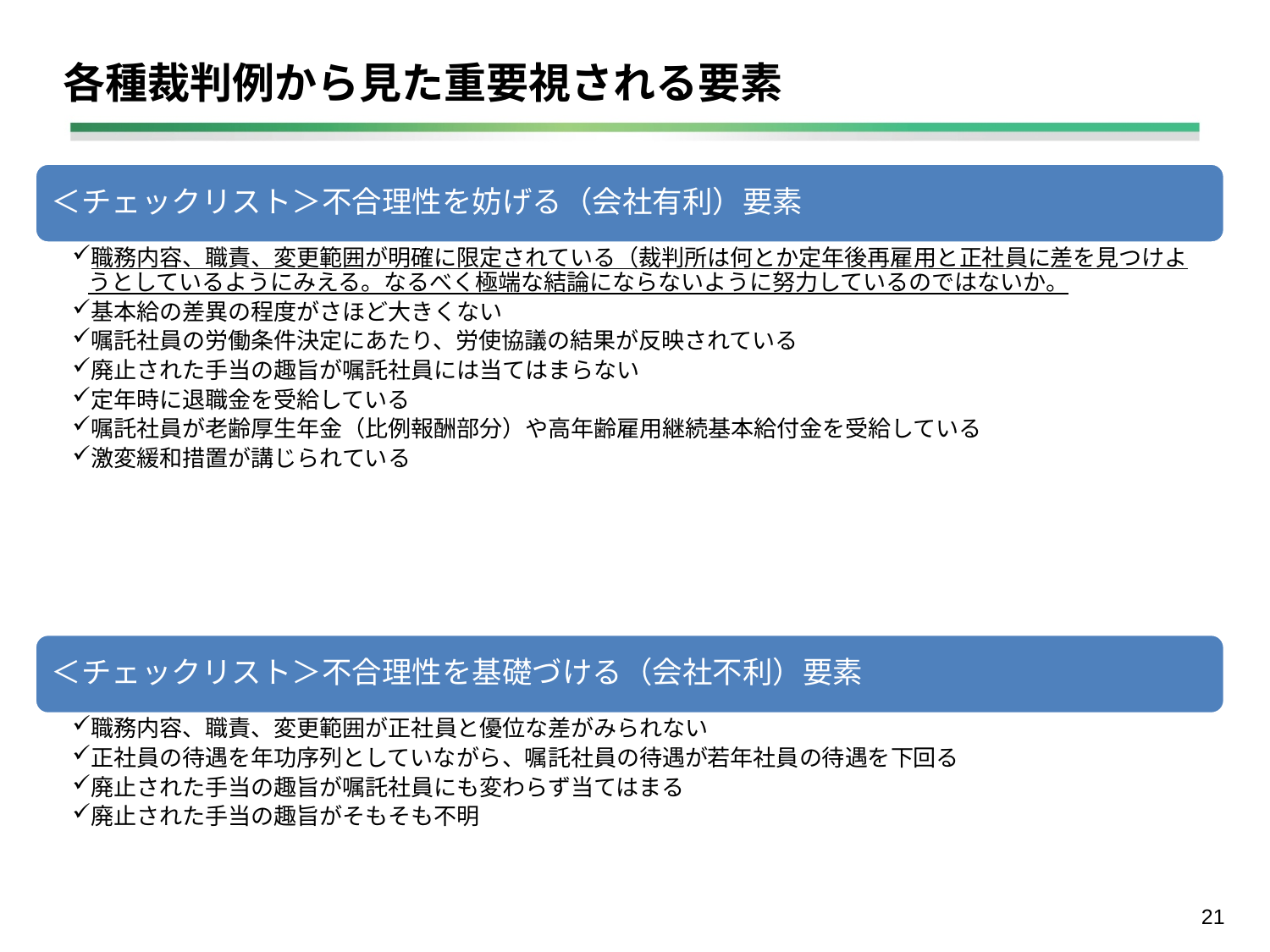

# 各種裁判例から見た重要視される要素
＜チェックリスト＞不合理性を妨げる（会社有利）要素
職務内容、職責、変更範囲が明確に限定されている（裁判所は何とか定年後再雇用と正社員に差を見つけようとしているようにみえる。なるべく極端な結論にならないように努力しているのではないか。
基本給の差異の程度がさほど大きくない
嘱託社員の労働条件決定にあたり、労使協議の結果が反映されている
廃止された手当の趣旨が嘱託社員には当てはまらない
定年時に退職金を受給している
嘱託社員が老齢厚生年金（比例報酬部分）や高年齢雇用継続基本給付金を受給している
激変緩和措置が講じられている
＜チェックリスト＞不合理性を基礎づける（会社不利）要素
職務内容、職責、変更範囲が正社員と優位な差がみられない
正社員の待遇を年功序列としていながら、嘱託社員の待遇が若年社員の待遇を下回る
廃止された手当の趣旨が嘱託社員にも変わらず当てはまる
廃止された手当の趣旨がそもそも不明

21